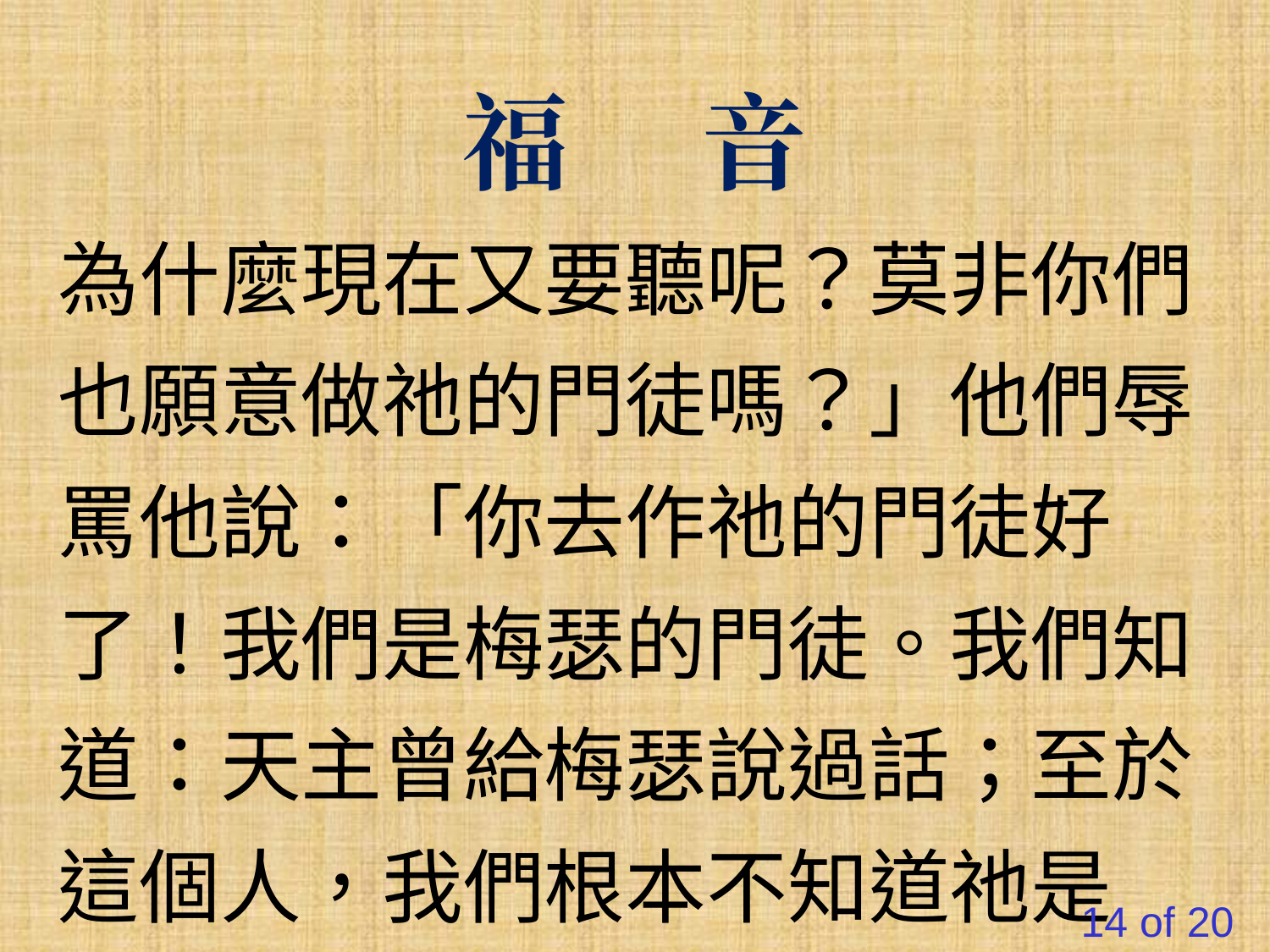

福     音
為什麼現在又要聽呢？莫非你們也願意做祂的門徒嗎？」他們辱罵他說：「你去作祂的門徒好了！我們是梅瑟的門徒。我們知道：天主曾給梅瑟說過話；至於這個人，我們根本不知道祂是
14 of 20